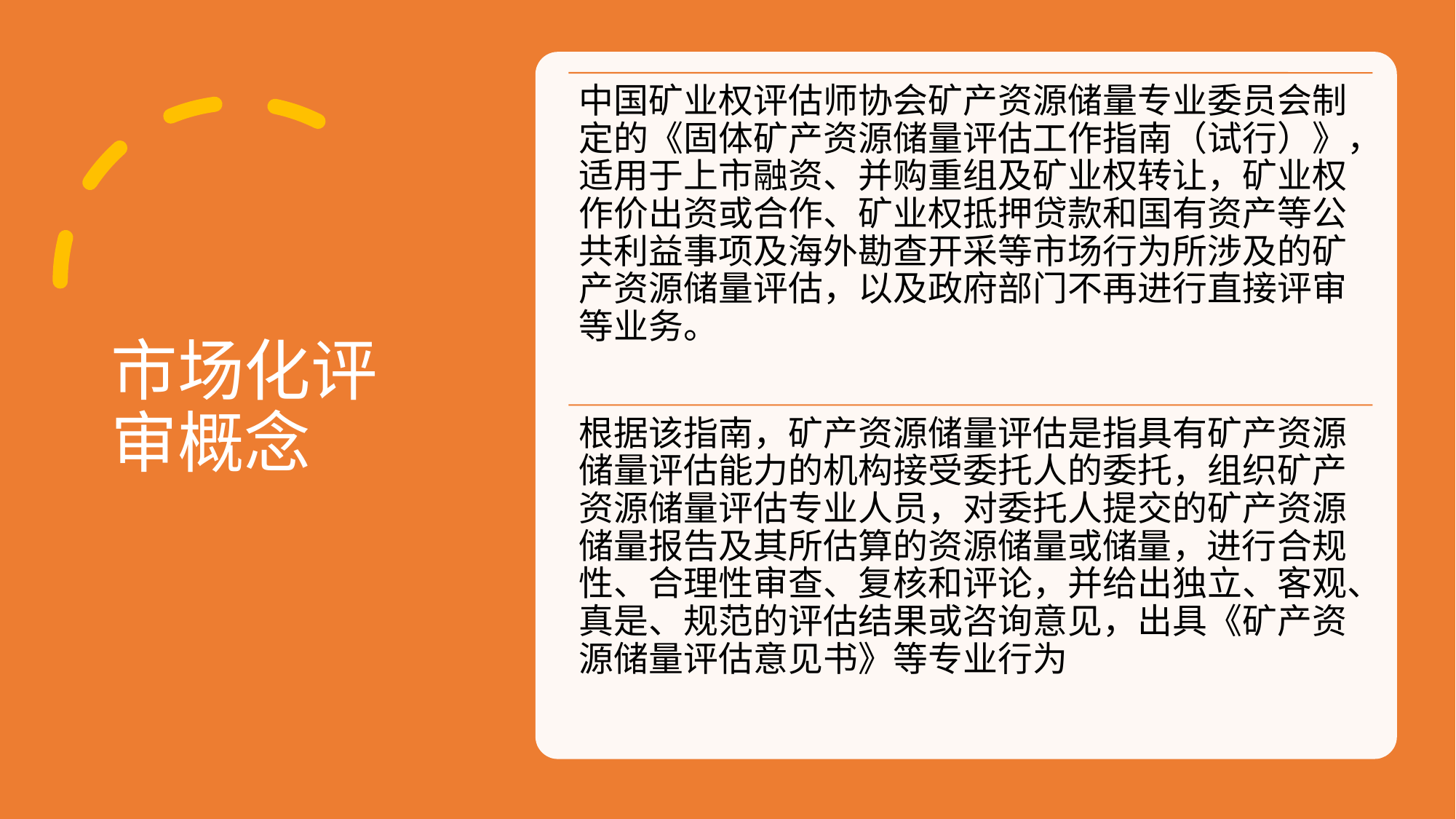

中国矿业权评估师协会矿产资源储量专业委员会制定的《固体矿产资源储量评估工作指南（试行）》，适用于上市融资、并购重组及矿业权转让，矿业权作价出资或合作、矿业权抵押贷款和国有资产等公共利益事项及海外勘查开采等市场行为所涉及的矿产资源储量评估，以及政府部门不再进行直接评审等业务。
根据该指南，矿产资源储量评估是指具有矿产资源储量评估能力的机构接受委托人的委托，组织矿产资源储量评估专业人员，对委托人提交的矿产资源储量报告及其所估算的资源储量或储量，进行合规性、合理性审查、复核和评论，并给出独立、客观、真是、规范的评估结果或咨询意见，出具《矿产资源储量评估意见书》等专业行为
# 市场化评审概念